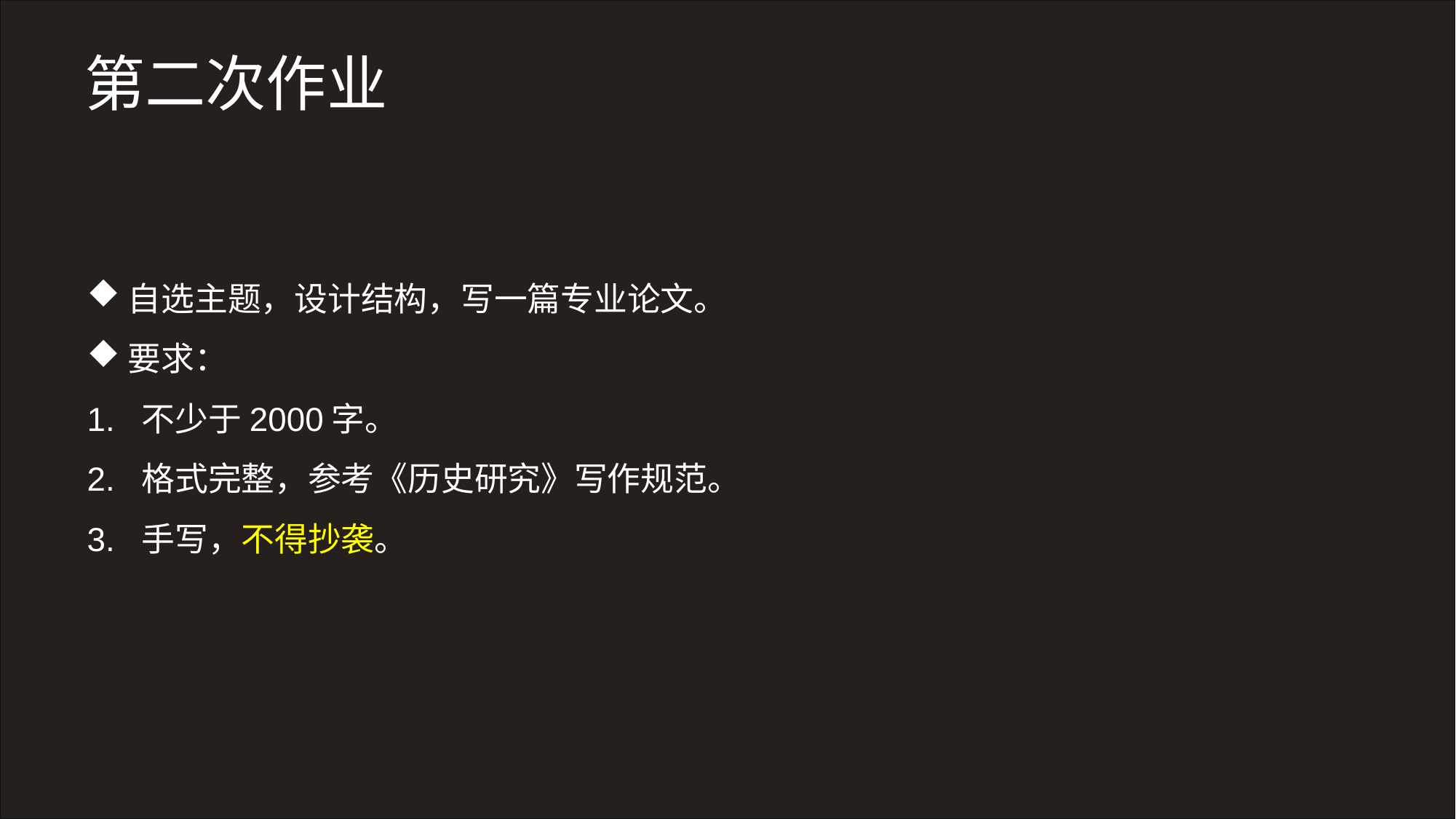

第二次作业
自选主题，设计结构，写一篇专业论文。
要求：
不少于2000字。
格式完整，参考《历史研究》写作规范。
手写，不得抄袭。